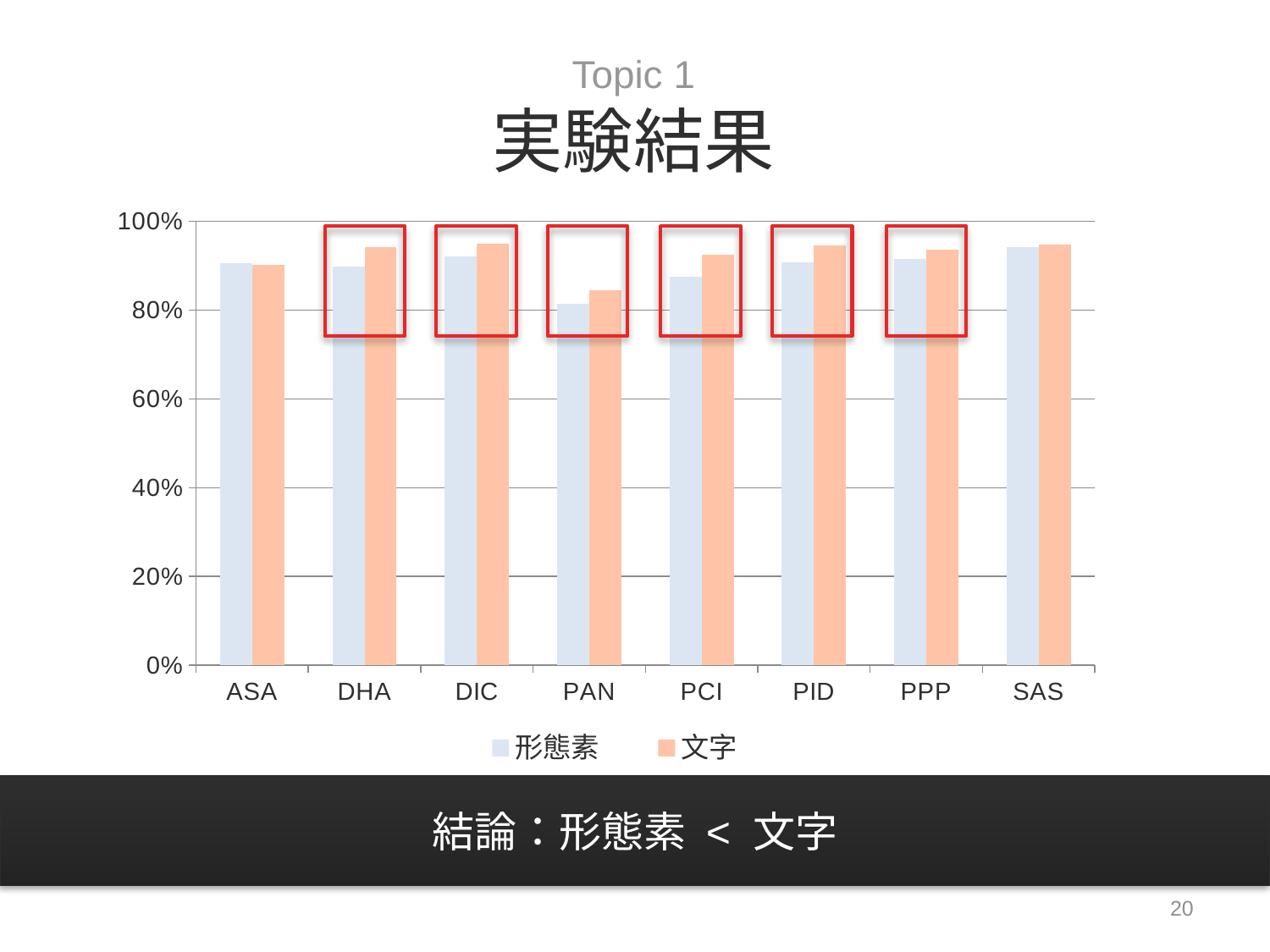

# Topic 1 実験結果

### Chart

| Category | 形態素 | 文字 |
|---|---|---|
| ASA | 0.905775075987842 | 0.902127659574468 |
| DHA | 0.897395002658162 | 0.942052099946837 |
| DIC | 0.921768707482993 | 0.948979591836734 |
| PAN | 0.815112540192925 | 0.844855305466238 |
| PCI | 0.875845113706208 | 0.924400737553781 |
| PID | 0.90795631825273 | 0.946437857514301 |
| PPP | 0.914908579465542 | 0.936005625879044 |
| SAS | 0.941213653603035 | 0.946902654867256 |

結論：形態素 < 文字
20